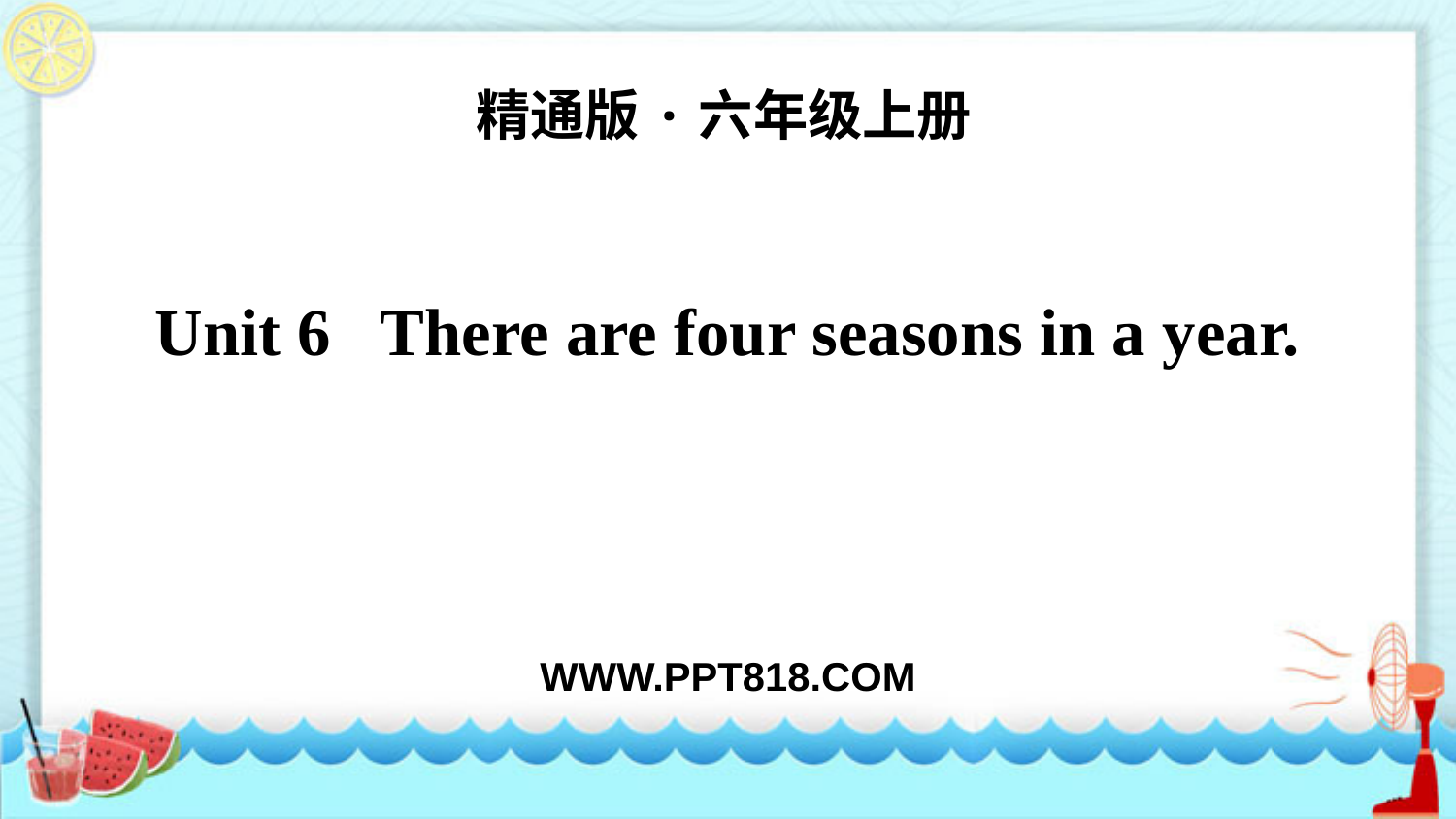

精通版·六年级上册
Unit 6   There are four seasons in a year.
WWW.PPT818.COM